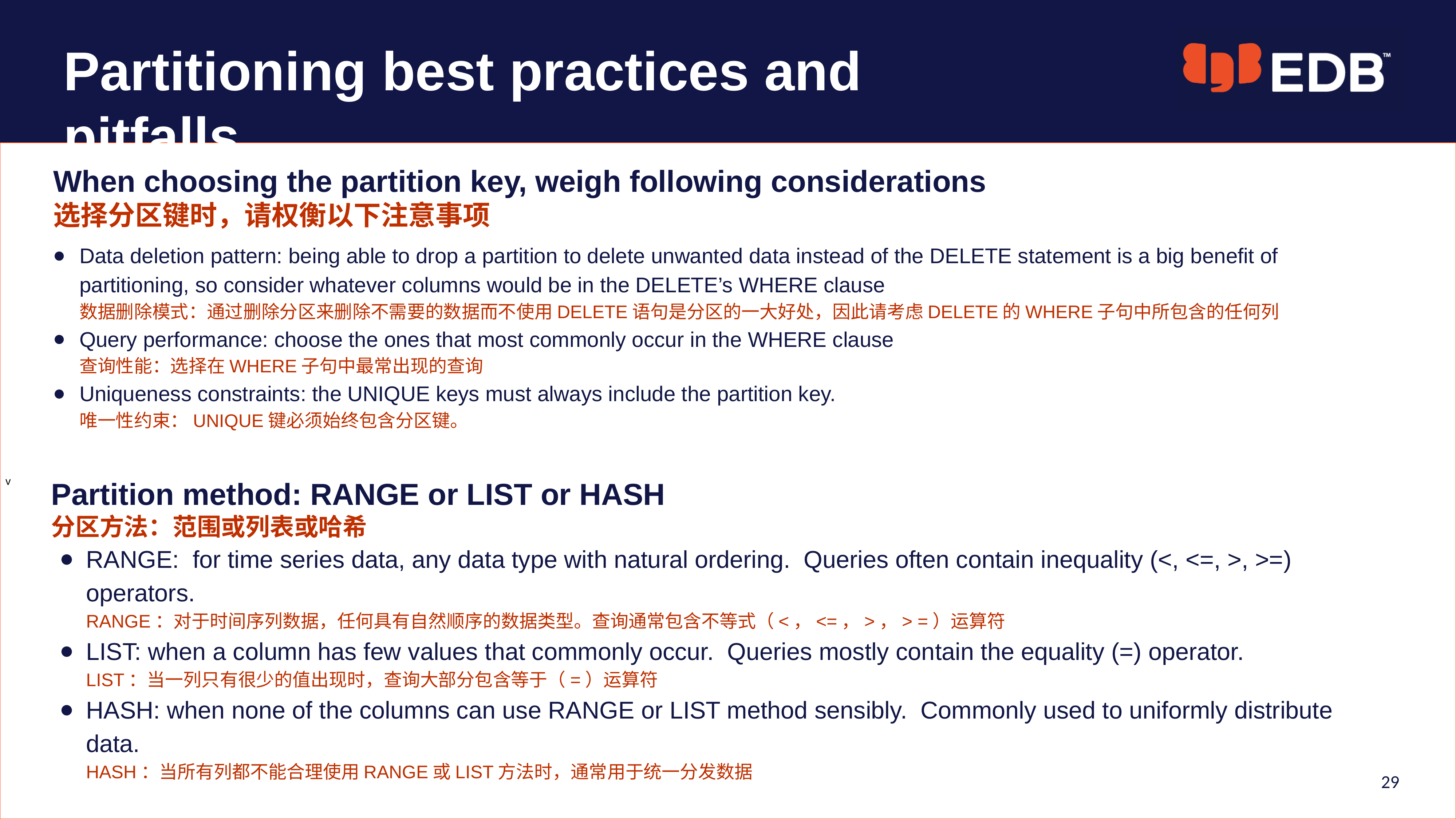

Partitioning best practices and pitfalls
When choosing the partition key, weigh following considerations
选择分区键时，请权衡以下注意事项
Data deletion pattern: being able to drop a partition to delete unwanted data instead of the DELETE statement is a big benefit of partitioning, so consider whatever columns would be in the DELETE’s WHERE clause
数据删除模式：通过删除分区来删除不需要的数据而不使用DELETE语句是分区的一大好处，因此请考虑DELETE的WHERE子句中所包含的任何列
Query performance: choose the ones that most commonly occur in the WHERE clause
查询性能：选择在WHERE子句中最常出现的查询
Uniqueness constraints: the UNIQUE keys must always include the partition key.
唯一性约束：UNIQUE键必须始终包含分区键。
Partition method: RANGE or LIST or HASH
分区方法：范围或列表或哈希
RANGE:  for time series data, any data type with natural ordering.  Queries often contain inequality (<, <=, >, >=) operators.
RANGE：对于时间序列数据，任何具有自然顺序的数据类型。查询通常包含不等式（<，<=，>，> =）运算符
LIST: when a column has few values that commonly occur.  Queries mostly contain the equality (=) operator.
LIST：当一列只有很少的值出现时，查询大部分包含等于（=）运算符
HASH: when none of the columns can use RANGE or LIST method sensibly.  Commonly used to uniformly distribute data.
HASH：当所有列都不能合理使用RANGE或LIST方法时，通常用于统一分发数据
29
29